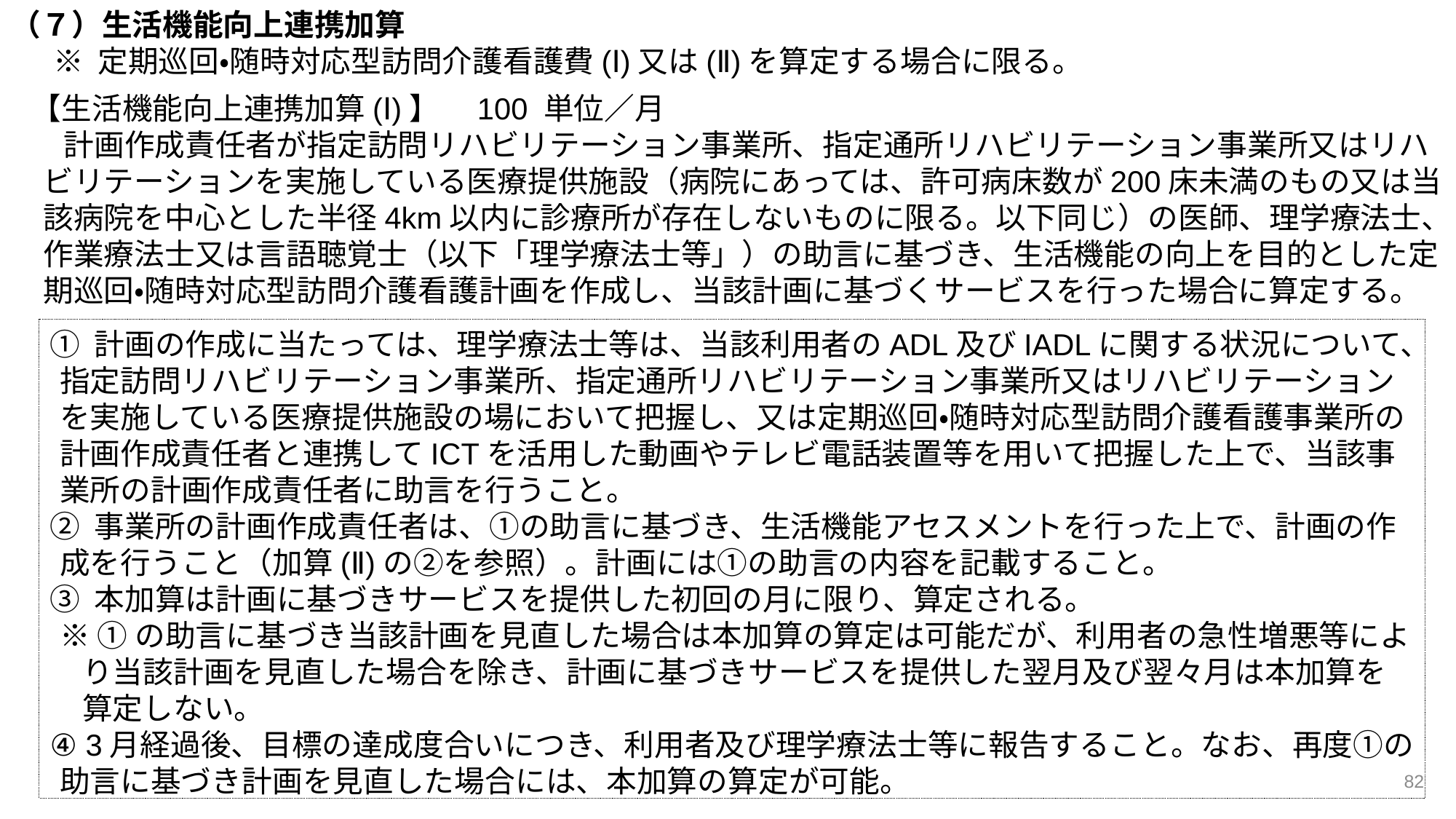

（７）生活機能向上連携加算
※ 定期巡回・随時対応型訪問介護看護費(Ⅰ)又は(Ⅱ)を算定する場合に限る。

【生活機能向上連携加算(Ⅰ)】　100 単位／月
計画作成責任者が指定訪問リハビリテーション事業所、指定通所リハビリテーション事業所又はリハビリテーションを実施している医療提供施設（病院にあっては、許可病床数が200床未満のもの又は当該病院を中心とした半径4km以内に診療所が存在しないものに限る。以下同じ）の医師、理学療法士、作業療法士又は言語聴覚士（以下「理学療法士等」）の助言に基づき、生活機能の向上を目的とした定期巡回・随時対応型訪問介護看護計画を作成し、当該計画に基づくサービスを行った場合に算定する。

① 計画の作成に当たっては、理学療法士等は、当該利用者のADL及びIADLに関する状況について、指定訪問リハビリテーション事業所、指定通所リハビリテーション事業所又はリハビリテーションを実施している医療提供施設の場において把握し、又は定期巡回・随時対応型訪問介護看護事業所の計画作成責任者と連携してICTを活用した動画やテレビ電話装置等を用いて把握した上で、当該事業所の計画作成責任者に助言を行うこと。
② 事業所の計画作成責任者は、①の助言に基づき、生活機能アセスメントを行った上で、計画の作成を行うこと（加算(Ⅱ)の②を参照）。計画には①の助言の内容を記載すること。
③ 本加算は計画に基づきサービスを提供した初回の月に限り、算定される。
※ ①の助言に基づき当該計画を見直した場合は本加算の算定は可能だが、利用者の急性増悪等により当該計画を見直した場合を除き、計画に基づきサービスを提供した翌月及び翌々月は本加算を算定しない。
④ 3月経過後、目標の達成度合いにつき、利用者及び理学療法士等に報告すること。なお、再度①の助言に基づき計画を見直した場合には、本加算の算定が可能。
82